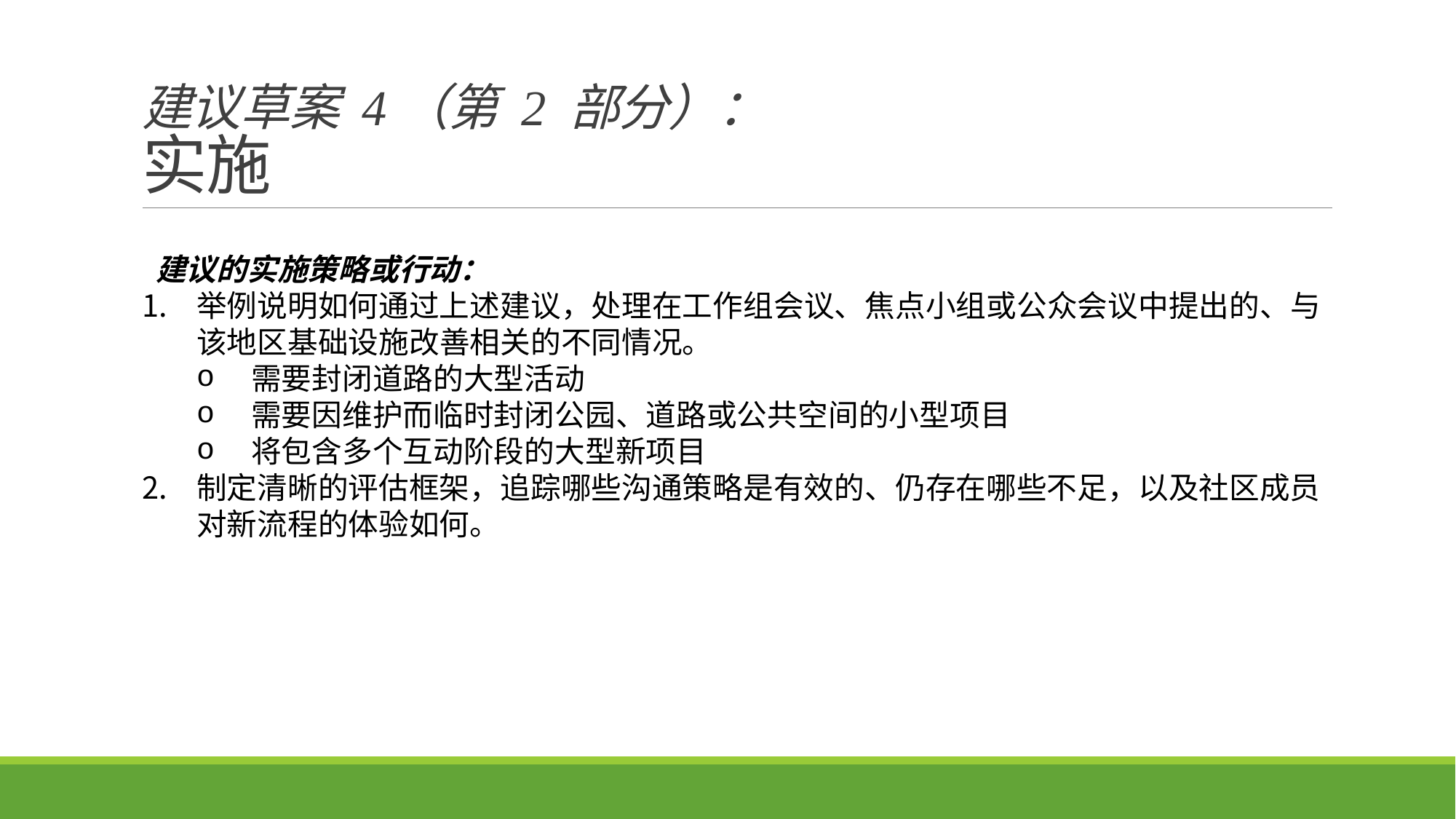

# 建议草案 4（第 2 部分）： 实施
 建议的实施策略或行动：
举例说明如何通过上述建议，处理在工作组会议、焦点小组或公众会议中提出的、与该地区基础设施改善相关的不同情况。
需要封闭道路的大型活动
需要因维护而临时封闭公园、道路或公共空间的小型项目
将包含多个互动阶段的大型新项目
制定清晰的评估框架，追踪哪些沟通策略是有效的、仍存在哪些不足，以及社区成员对新流程的体验如何。